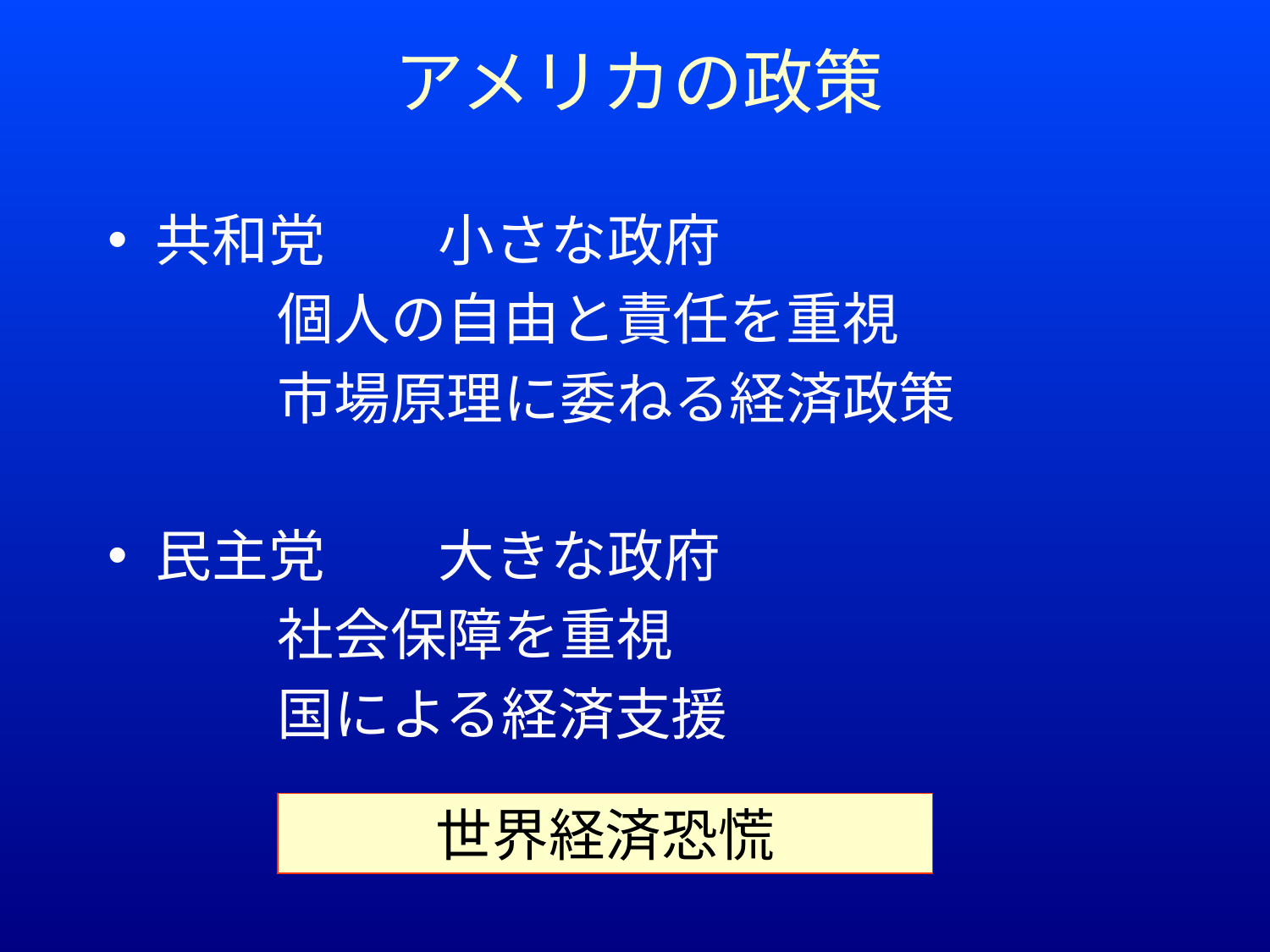

# アメリカの政策
共和党　　小さな政府
　　　個人の自由と責任を重視
　　　市場原理に委ねる経済政策

民主党　　大きな政府
　　　社会保障を重視
　　　国による経済支援
世界経済恐慌